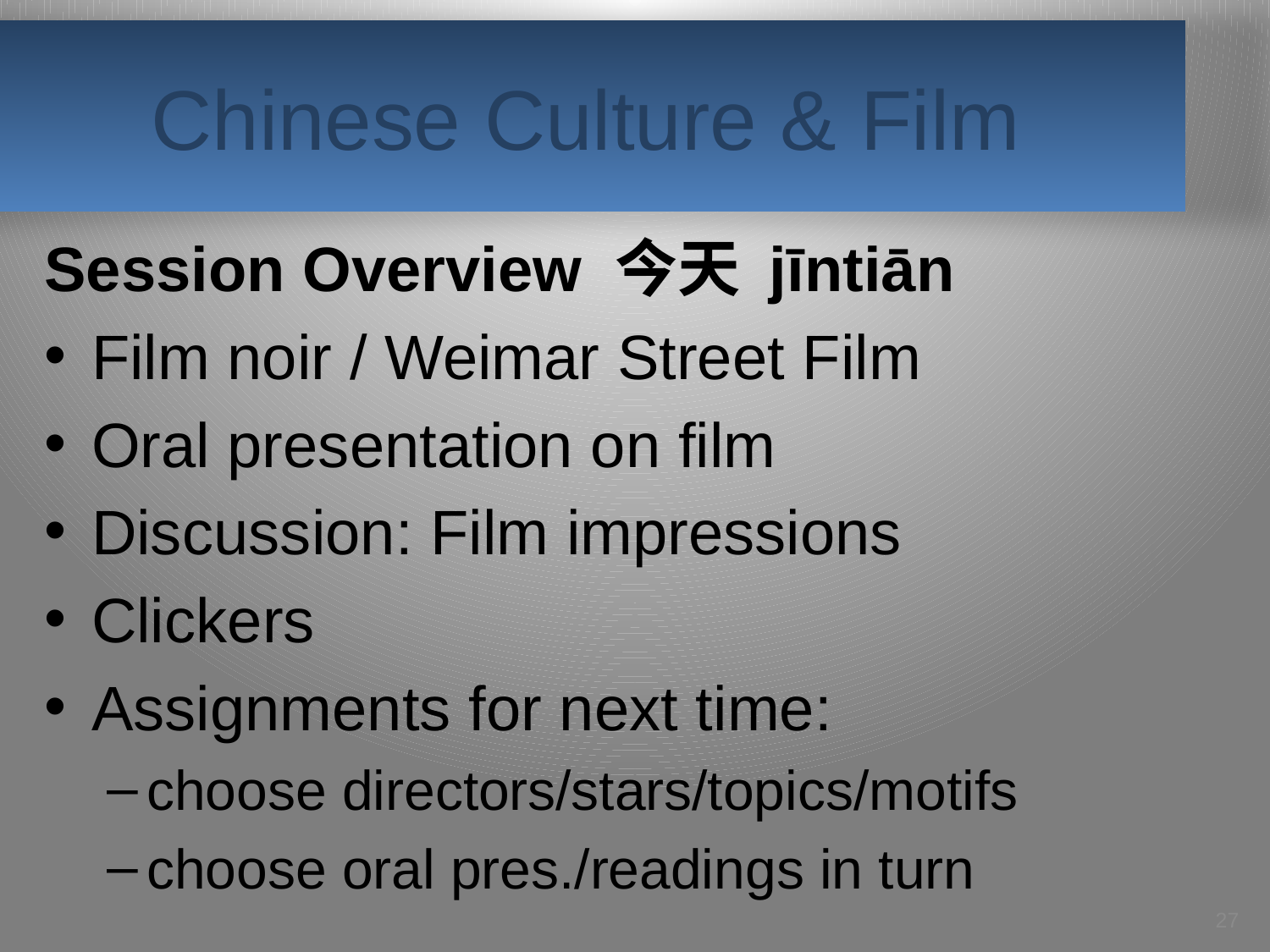

# Chinese Culture & Film
Session Overview 今天 jīntiān
Film noir / Weimar Street Film
Oral presentation on film
Discussion: Film impressions
Clickers
Assignments for next time:
choose directors/stars/topics/motifs
choose oral pres./readings in turn

27